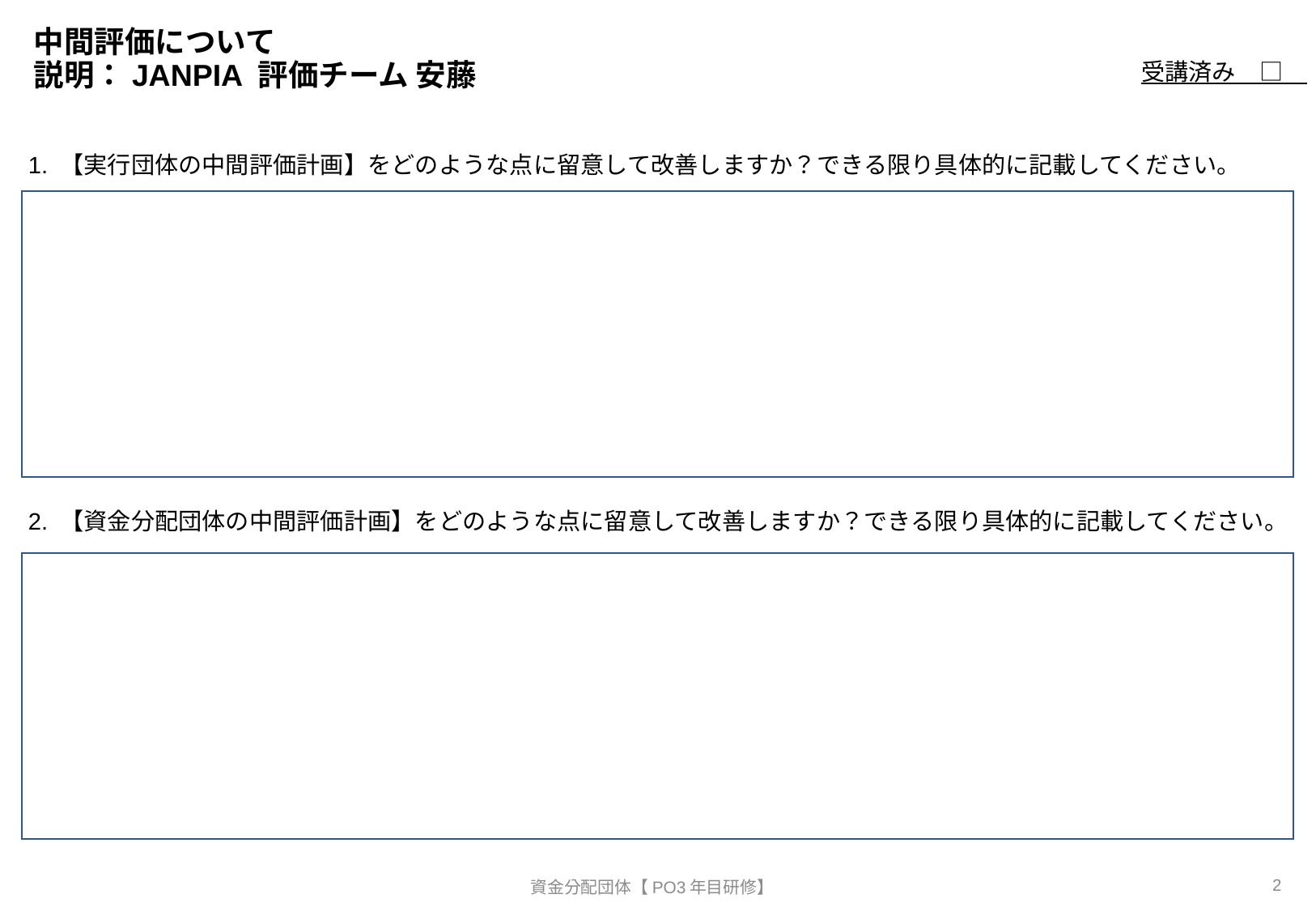

# 中間評価について 説明：JANPIA 評価チーム 安藤
受講済み　□
1. 【実行団体の中間評価計画】をどのような点に留意して改善しますか？できる限り具体的に記載してください。

2. 【資金分配団体の中間評価計画】をどのような点に留意して改善しますか？できる限り具体的に記載してください。

2
資金分配団体【PO3年目研修】